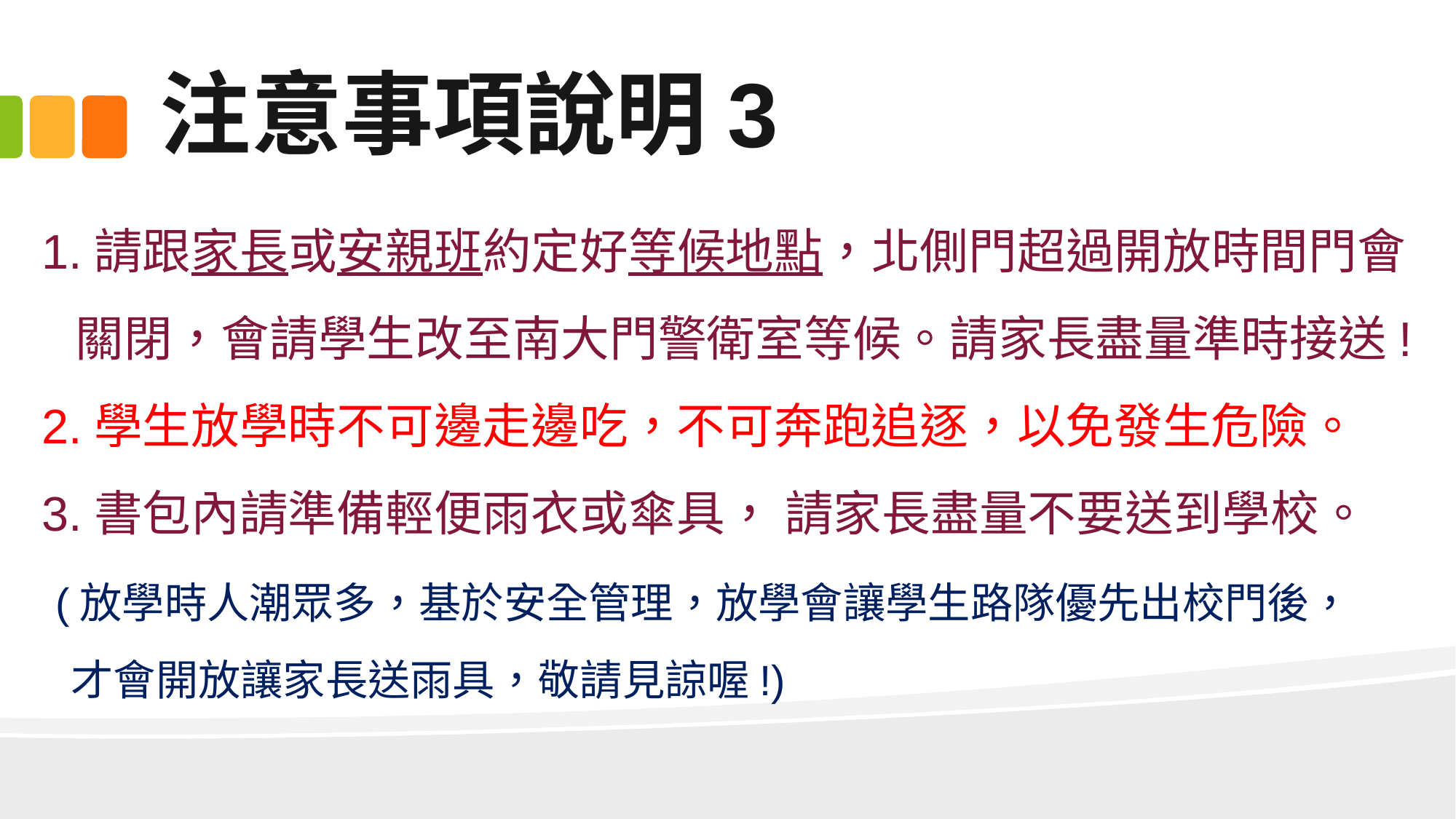

# 注意事項說明3
1.請跟家長或安親班約定好等候地點，北側門超過開放時間門會
  關閉，會請學生改至南大門警衛室等候。請家長盡量準時接送!
2.學生放學時不可邊走邊吃，不可奔跑追逐，以免發生危險。
3.書包內請準備輕便雨衣或傘具， 請家長盡量不要送到學校。
 (放學時人潮眾多，基於安全管理，放學會讓學生路隊優先出校門後，
  才會開放讓家長送雨具，敬請見諒喔!)